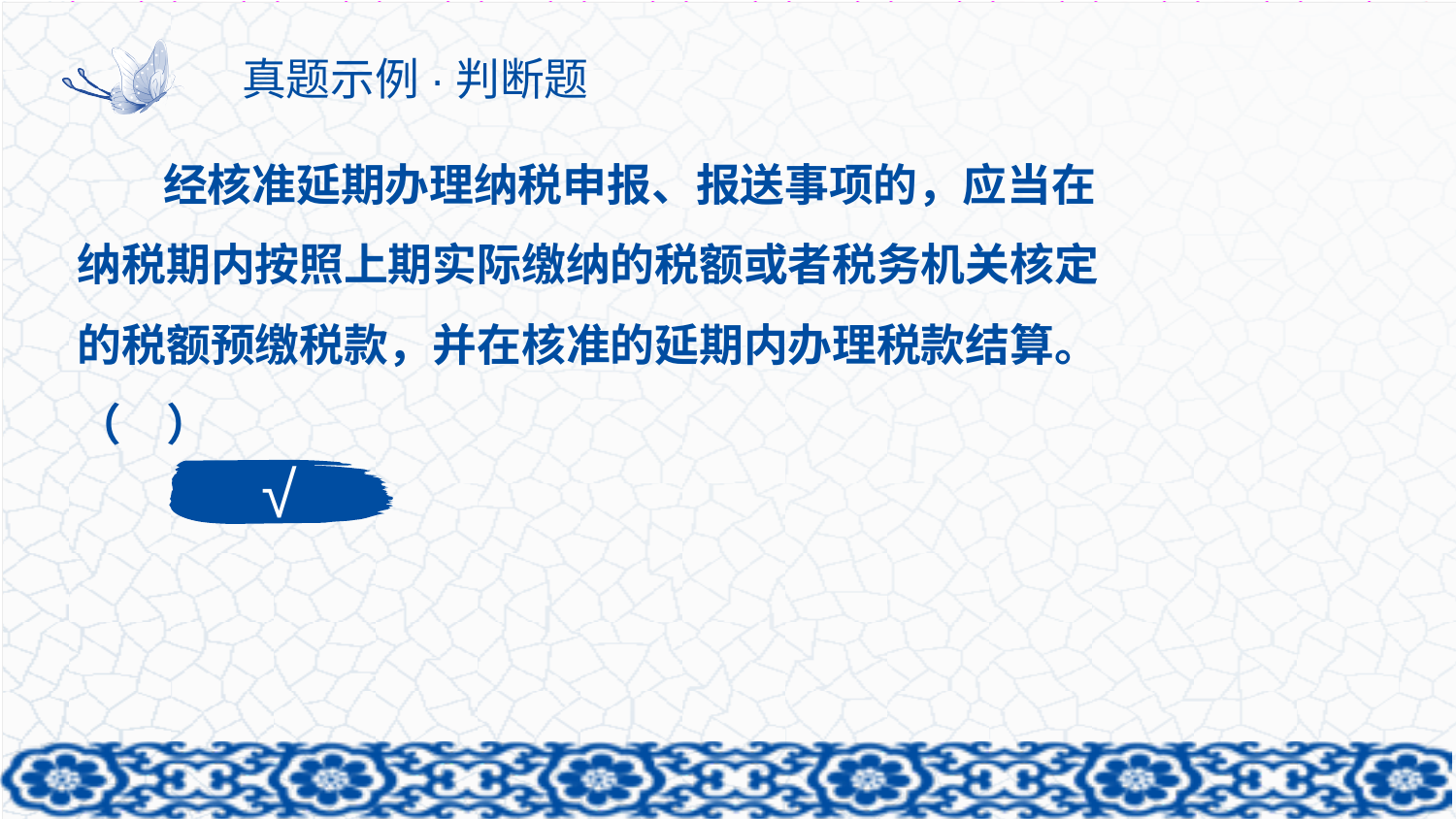

# 真题示例·判断题
经核准延期办理纳税申报、报送事项的，应当在纳税期内按照上期实际缴纳的税额或者税务机关核定的税额预缴税款，并在核准的延期内办理税款结算。（　）

√